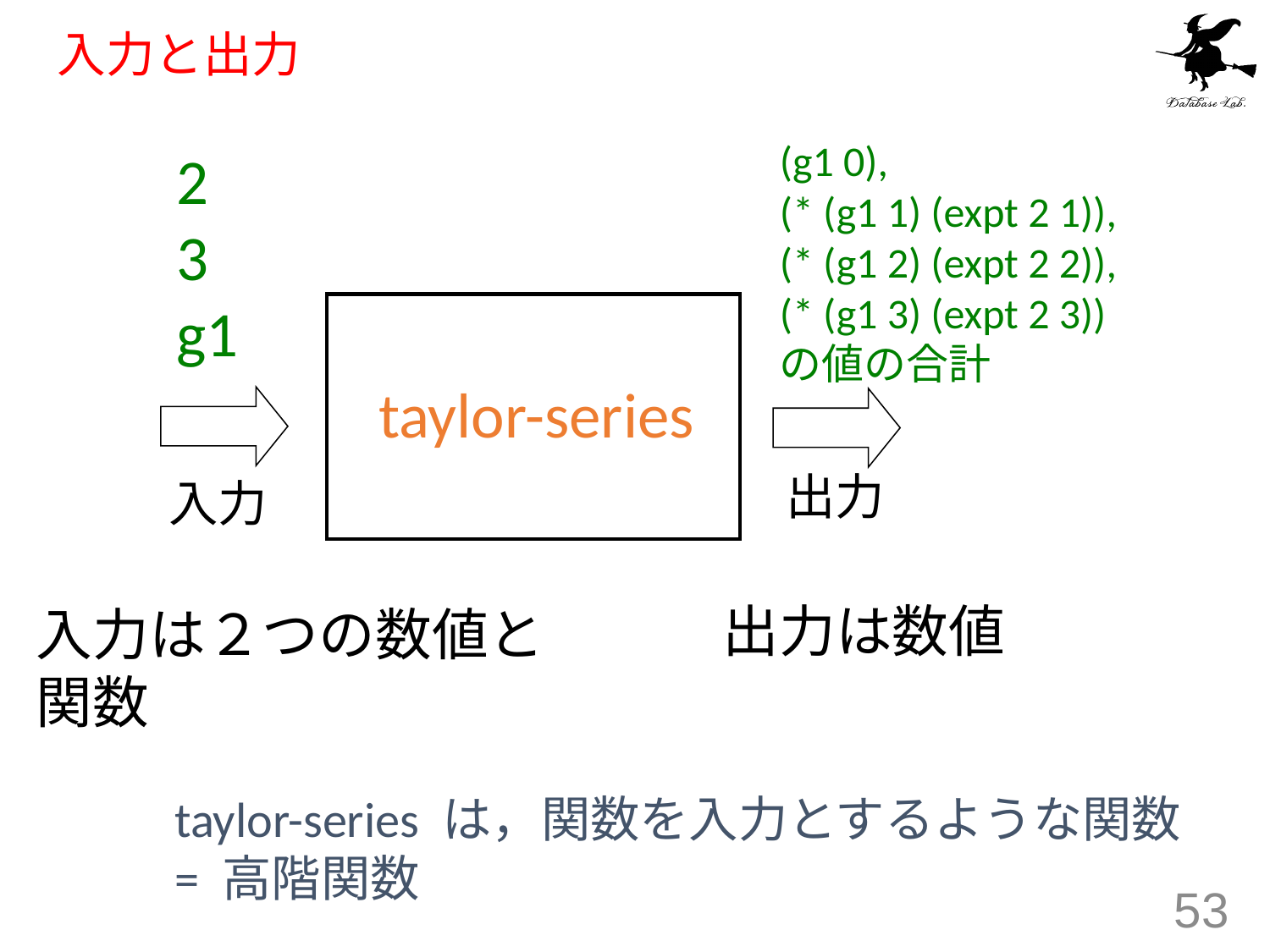

# 入力と出力
(g1 0),
(* (g1 1) (expt 2 1)),
(* (g1 2) (expt 2 2)),
(* (g1 3) (expt 2 3))
の値の合計
2
3
g1

taylor-series

出力
入力
出力は数値
入力は２つの数値と
関数
taylor-series は，関数を入力とするような関数
= 高階関数
53